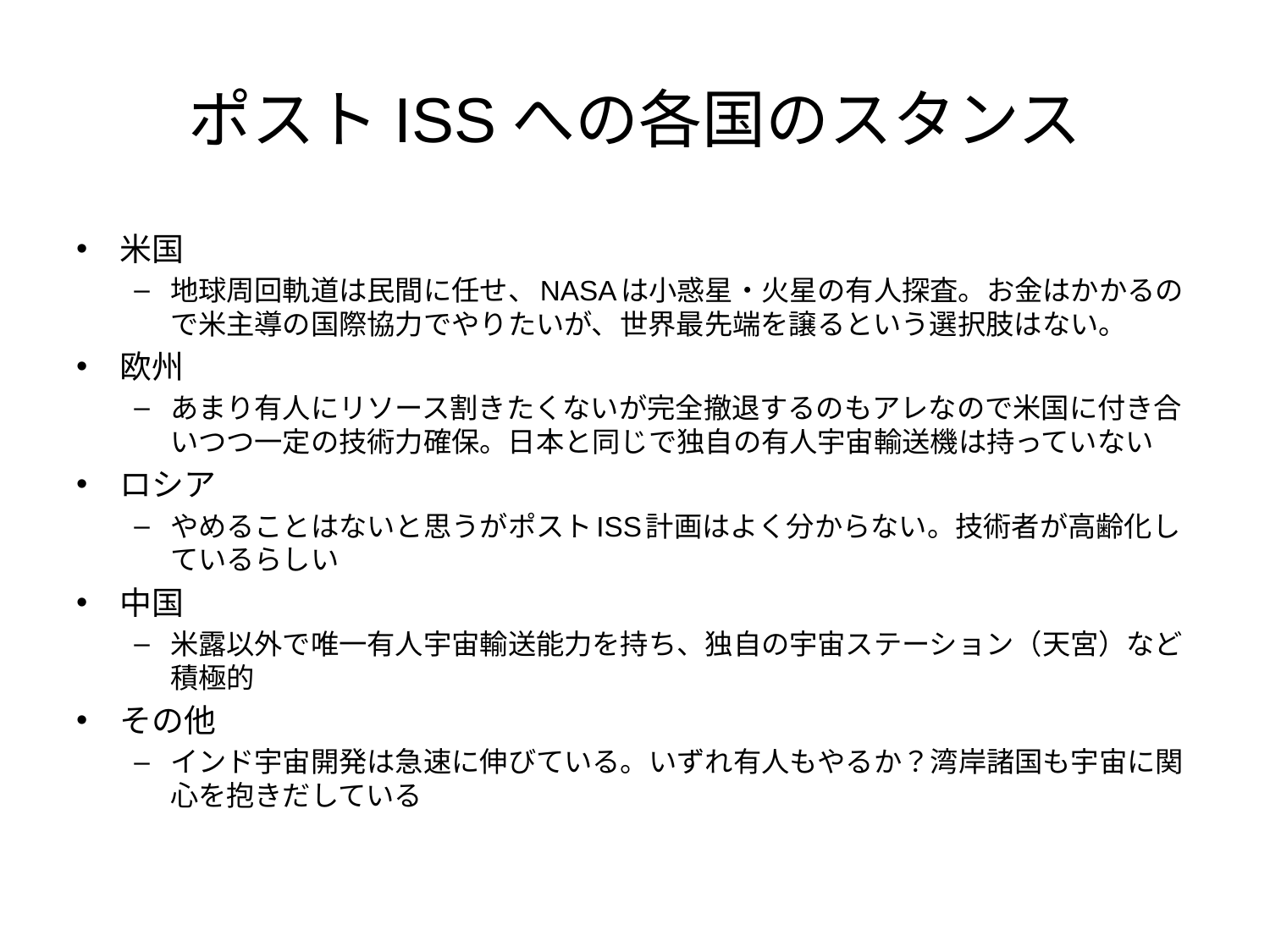

# ポストISSへの各国のスタンス
米国
地球周回軌道は民間に任せ、NASAは小惑星・火星の有人探査。お金はかかるので米主導の国際協力でやりたいが、世界最先端を譲るという選択肢はない。
欧州
あまり有人にリソース割きたくないが完全撤退するのもアレなので米国に付き合いつつ一定の技術力確保。日本と同じで独自の有人宇宙輸送機は持っていない
ロシア
やめることはないと思うがポストISS計画はよく分からない。技術者が高齢化しているらしい
中国
米露以外で唯一有人宇宙輸送能力を持ち、独自の宇宙ステーション（天宮）など積極的
その他
インド宇宙開発は急速に伸びている。いずれ有人もやるか？湾岸諸国も宇宙に関心を抱きだしている